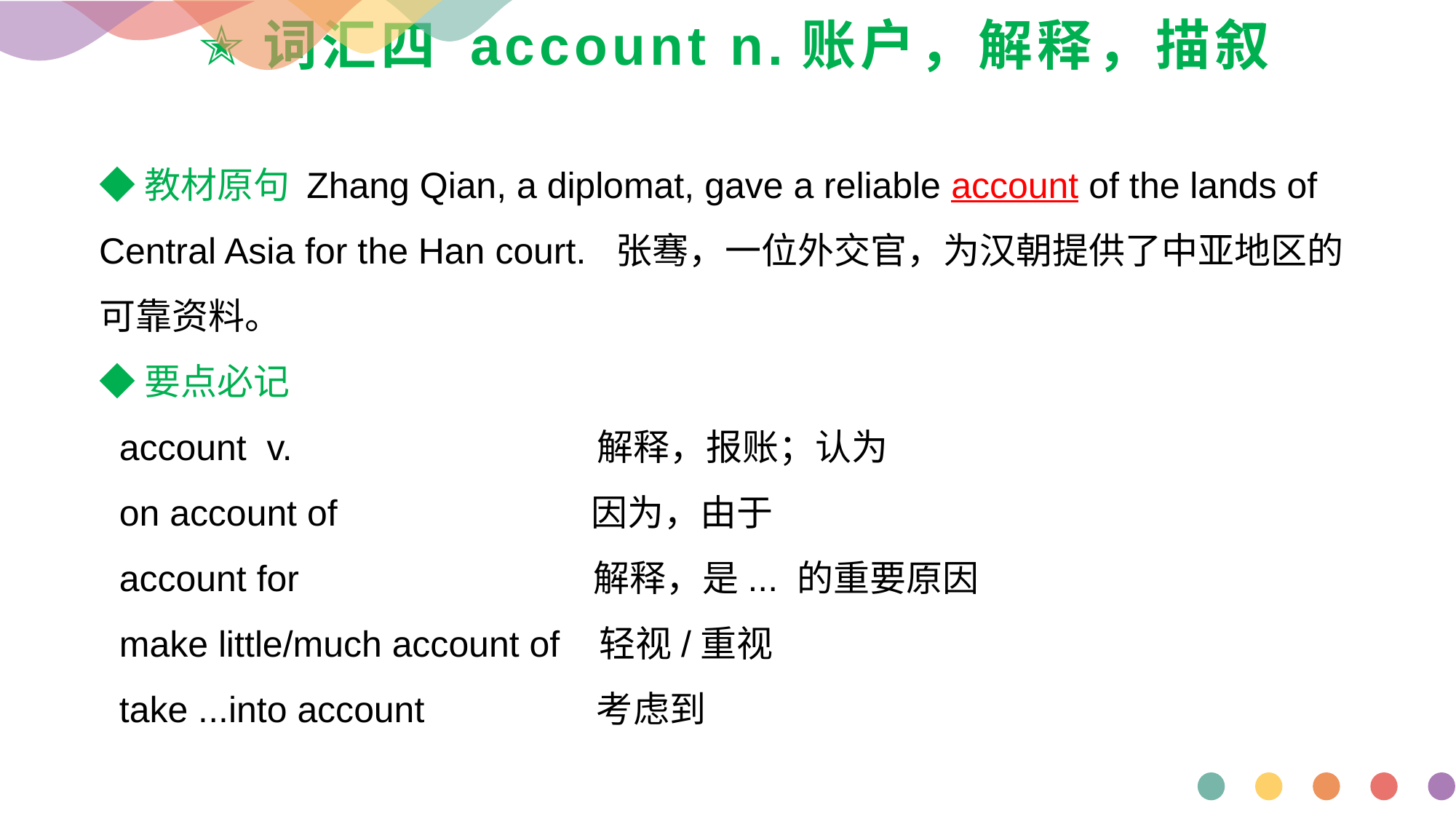

# ✭词汇四 account n.账户，解释，描叙
◆教材原句 Zhang Qian, a diplomat, gave a reliable account of the lands of Central Asia for the Han court.  张骞，一位外交官，为汉朝提供了中亚地区的可靠资料。
◆要点必记
  account  v.                             解释，报账；认为
  on account of                        因为，由于
  account for                            解释，是... 的重要原因
  make little/much account of   轻视/重视
  take ...into account                考虑到